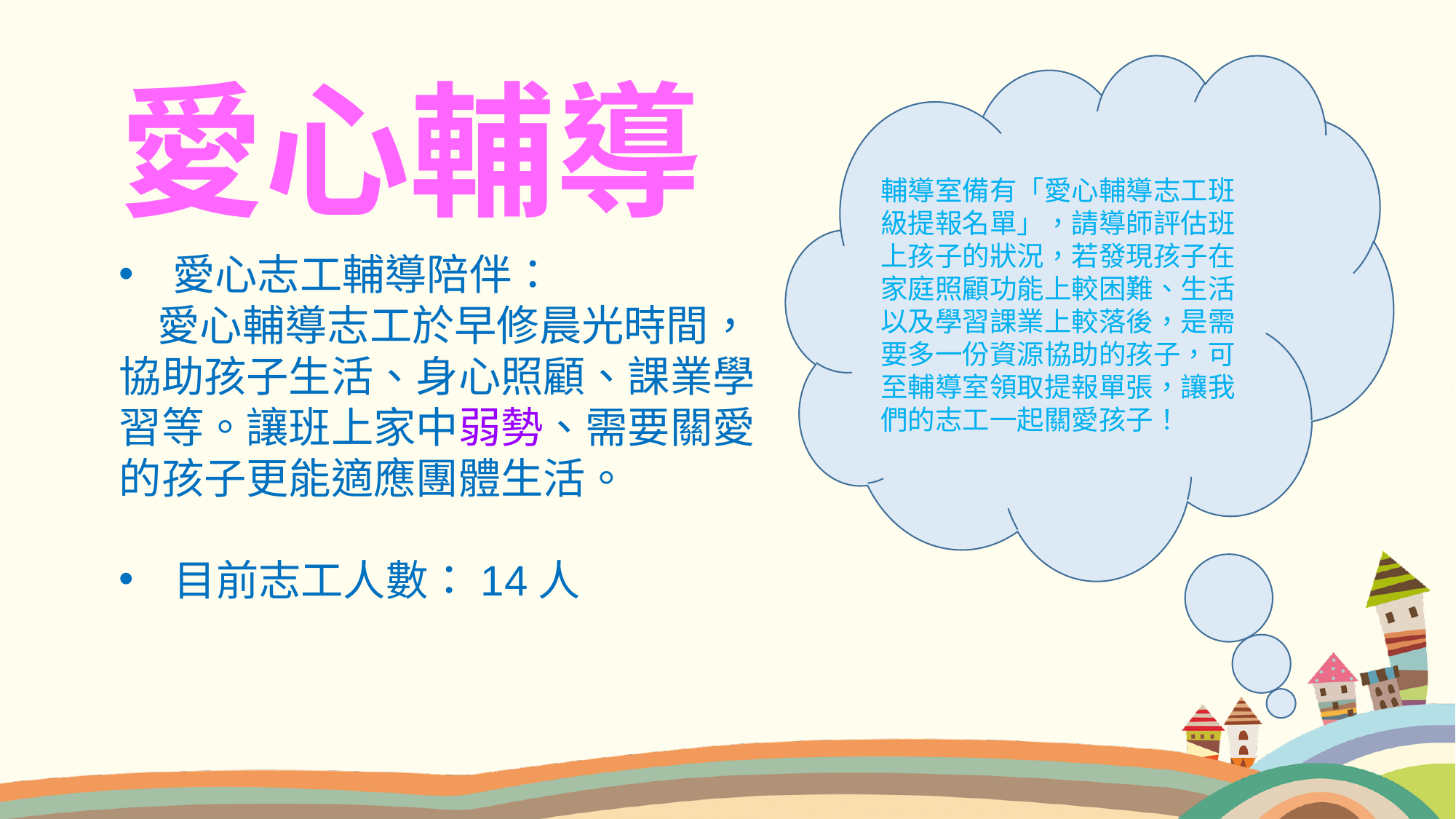

愛心輔導

輔導室備有「愛心輔導志工班級提報名單」，請導師評估班上孩子的狀況，若發現孩子在家庭照顧功能上較困難、生活以及學習課業上較落後，是需要多一份資源協助的孩子，可至輔導室領取提報單張，讓我們的志工一起關愛孩子！
   愛心志工輔導陪伴：
   愛心輔導志工於早修晨光時間，協助孩子生活、身心照顧、課業學習等。讓班上家中弱勢、需要關愛的孩子更能適應團體生活。

目前志工人數：14人